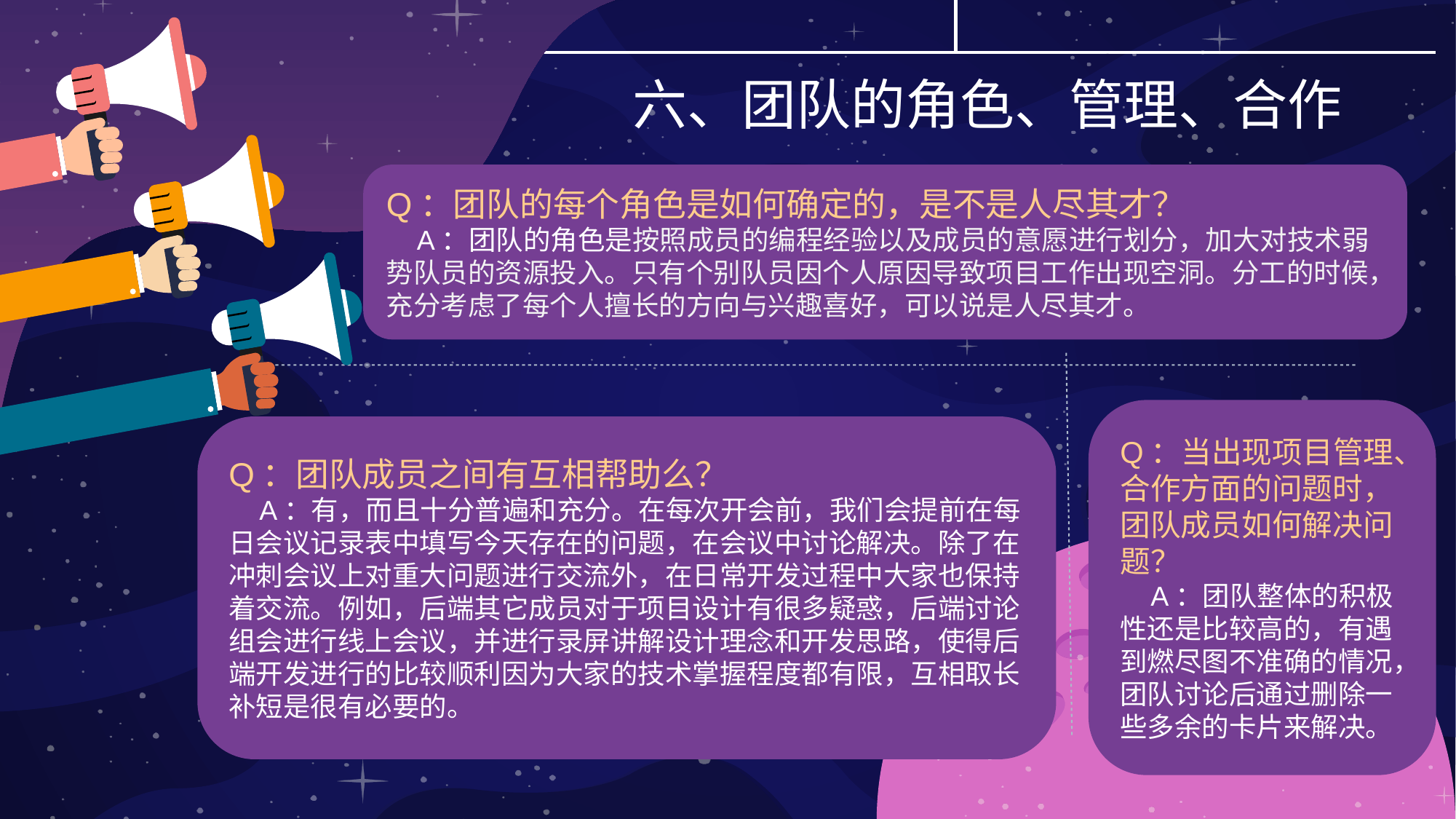

六、团队的角色、管理、合作
Q：团队的每个角色是如何确定的，是不是人尽其才？
    A：团队的角色是按照成员的编程经验以及成员的意愿进行划分，加大对技术弱势队员的资源投入。只有个别队员因个人原因导致项目工作出现空洞。分工的时候，充分考虑了每个人擅长的方向与兴趣喜好，可以说是人尽其才。

Q：当出现项目管理、合作方面的问题时，团队成员如何解决问题？
    A：团队整体的积极性还是比较高的，有遇到燃尽图不准确的情况，团队讨论后通过删除一些多余的卡片来解决。
Q：团队成员之间有互相帮助么？
    A：有，而且十分普遍和充分。在每次开会前，我们会提前在每日会议记录表中填写今天存在的问题，在会议中讨论解决。除了在冲刺会议上对重大问题进行交流外，在日常开发过程中大家也保持着交流。例如，后端其它成员对于项目设计有很多疑惑，后端讨论组会进行线上会议，并进行录屏讲解设计理念和开发思路，使得后端开发进行的比较顺利因为大家的技术掌握程度都有限，互相取长补短是很有必要的。